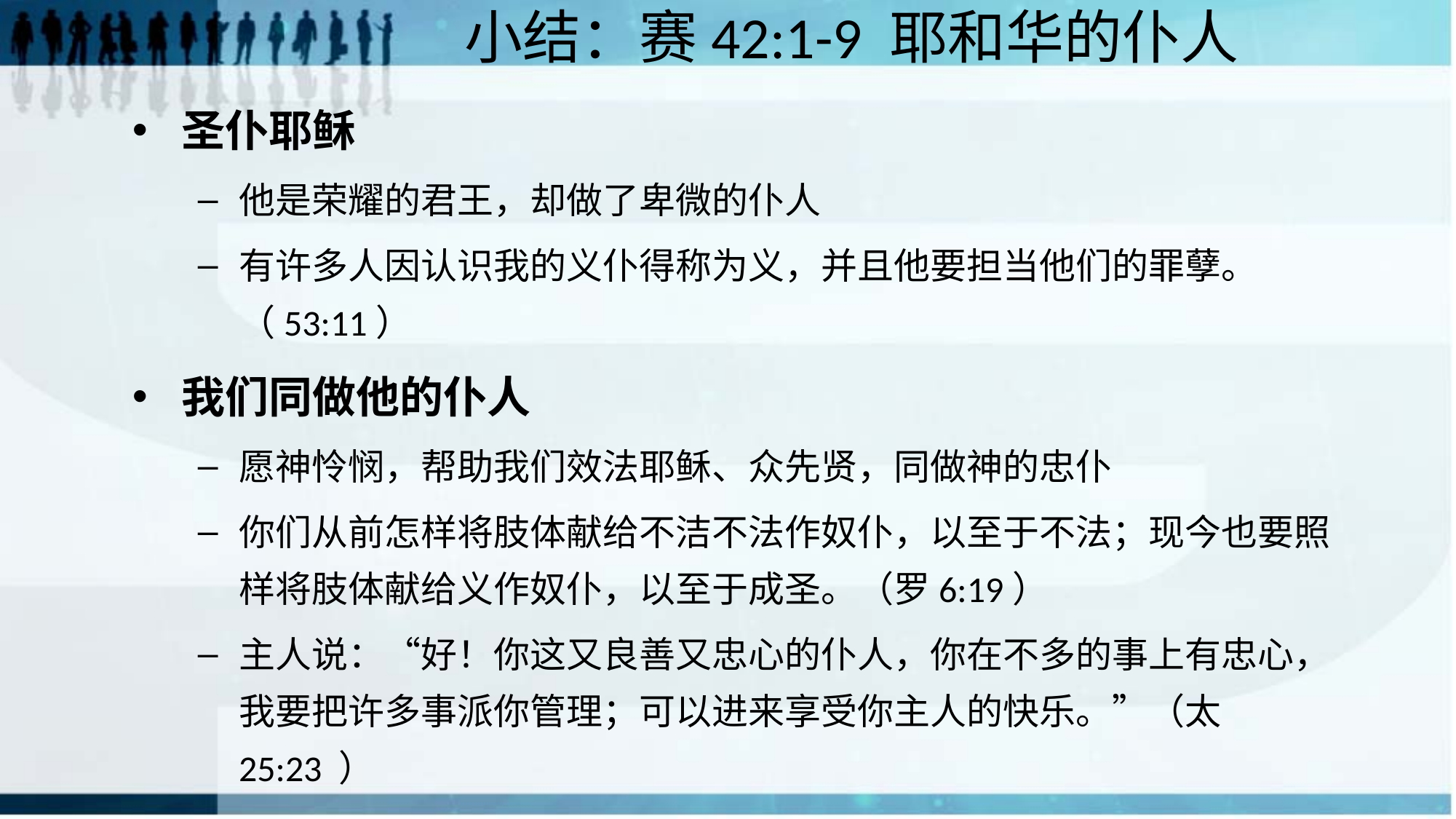

# 小结：赛42:1-9 耶和华的仆人
圣仆耶稣
他是荣耀的君王，却做了卑微的仆人
有许多人因认识我的义仆得称为义，并且他要担当他们的罪孽。（53:11）
我们同做他的仆人
愿神怜悯，帮助我们效法耶稣、众先贤，同做神的忠仆
你们从前怎样将肢体献给不洁不法作奴仆，以至于不法；现今也要照样将肢体献给义作奴仆，以至于成圣。（罗6:19）
主人说：“好！你这又良善又忠心的仆人，你在不多的事上有忠心，我要把许多事派你管理；可以进来享受你主人的快乐。”（太25:23 ）